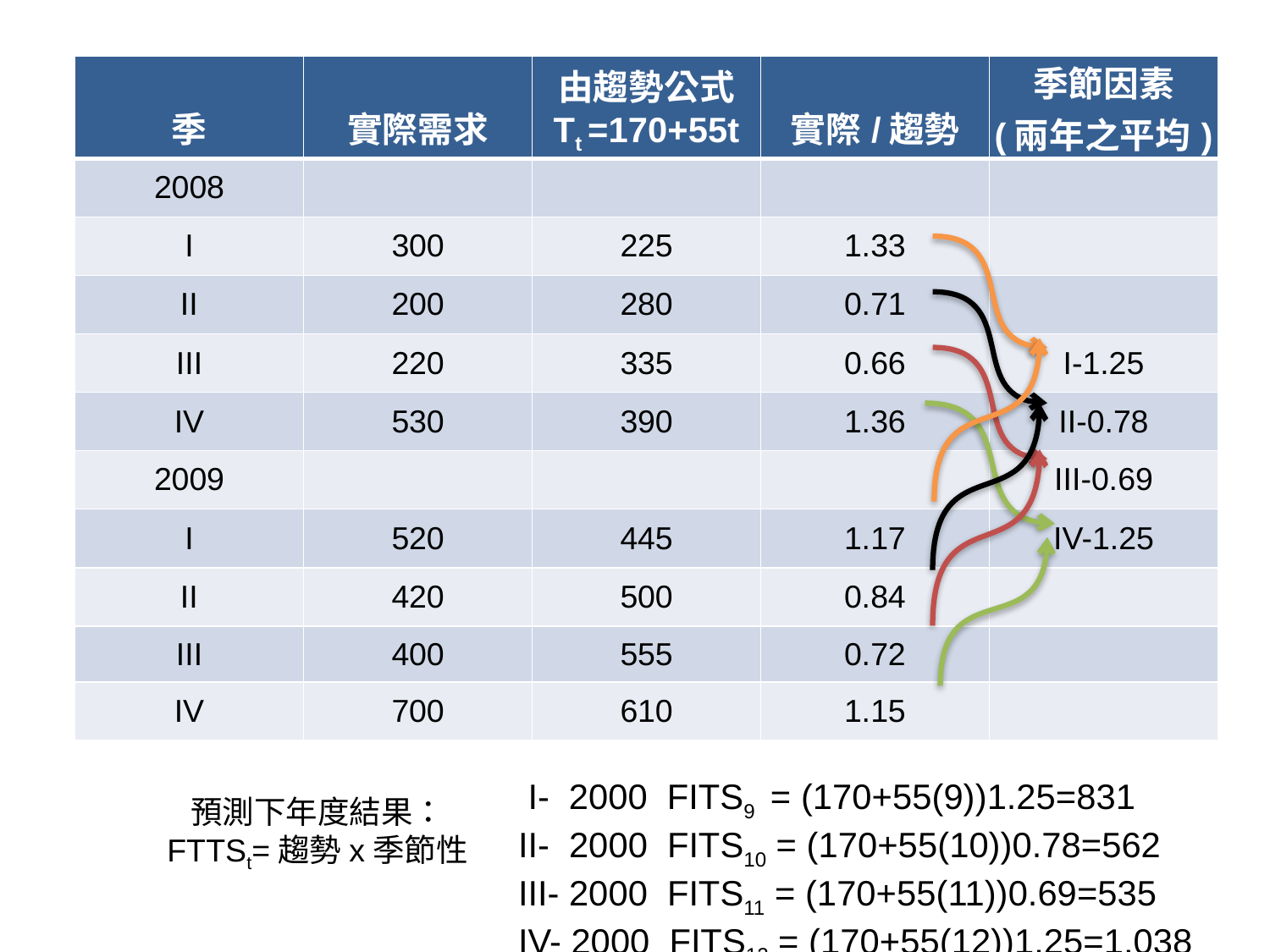

#
| 季 | 實際需求 | 由趨勢公式 Tt =170+55t | 實際/趨勢 | 季節因素 (兩年之平均) |
| --- | --- | --- | --- | --- |
| 2008 |  |  |  |  |
| I | 300 | 225 | 1.33 |  |
| II | 200 | 280 | 0.71 |  |
| III | 220 | 335 | 0.66 | I-1.25 |
| IV | 530 | 390 | 1.36 | II-0.78 |
| 2009 |  |  |  | III-0.69 |
| I | 520 | 445 | 1.17 | IV-1.25 |
| II | 420 | 500 | 0.84 |  |
| III | 400 | 555 | 0.72 |  |
| IV | 700 | 610 | 1.15 |  |
 I-  2000  FITS9  = (170+55(9))1.25=831
II-  2000  FITS10 = (170+55(10))0.78=562
III- 2000  FITS11 = (170+55(11))0.69=535
IV- 2000  FITS12 = (170+55(12))1.25=1,038
預測下年度結果：
FTTSt=趨勢x季節性